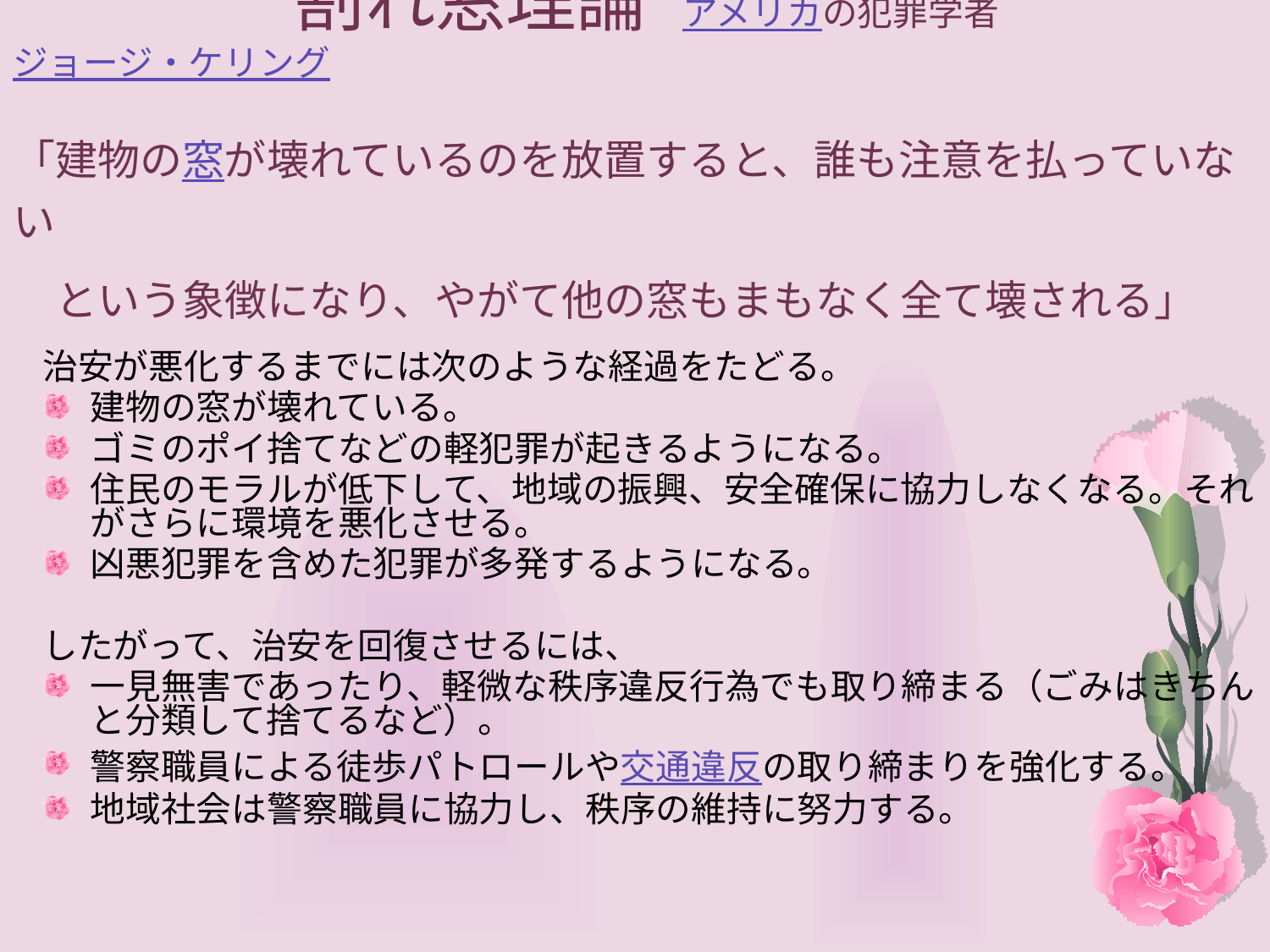

# 割れ窓理論　アメリカの犯罪学者ジョージ・ケリング 「建物の窓が壊れているのを放置すると、誰も注意を払っていない 　という象徴になり、やがて他の窓もまもなく全て壊される」
治安が悪化するまでには次のような経過をたどる。
建物の窓が壊れている。
ゴミのポイ捨てなどの軽犯罪が起きるようになる。
住民のモラルが低下して、地域の振興、安全確保に協力しなくなる。それがさらに環境を悪化させる。
凶悪犯罪を含めた犯罪が多発するようになる。

したがって、治安を回復させるには、
一見無害であったり、軽微な秩序違反行為でも取り締まる（ごみはきちんと分類して捨てるなど）。
警察職員による徒歩パトロールや交通違反の取り締まりを強化する。
地域社会は警察職員に協力し、秩序の維持に努力する。